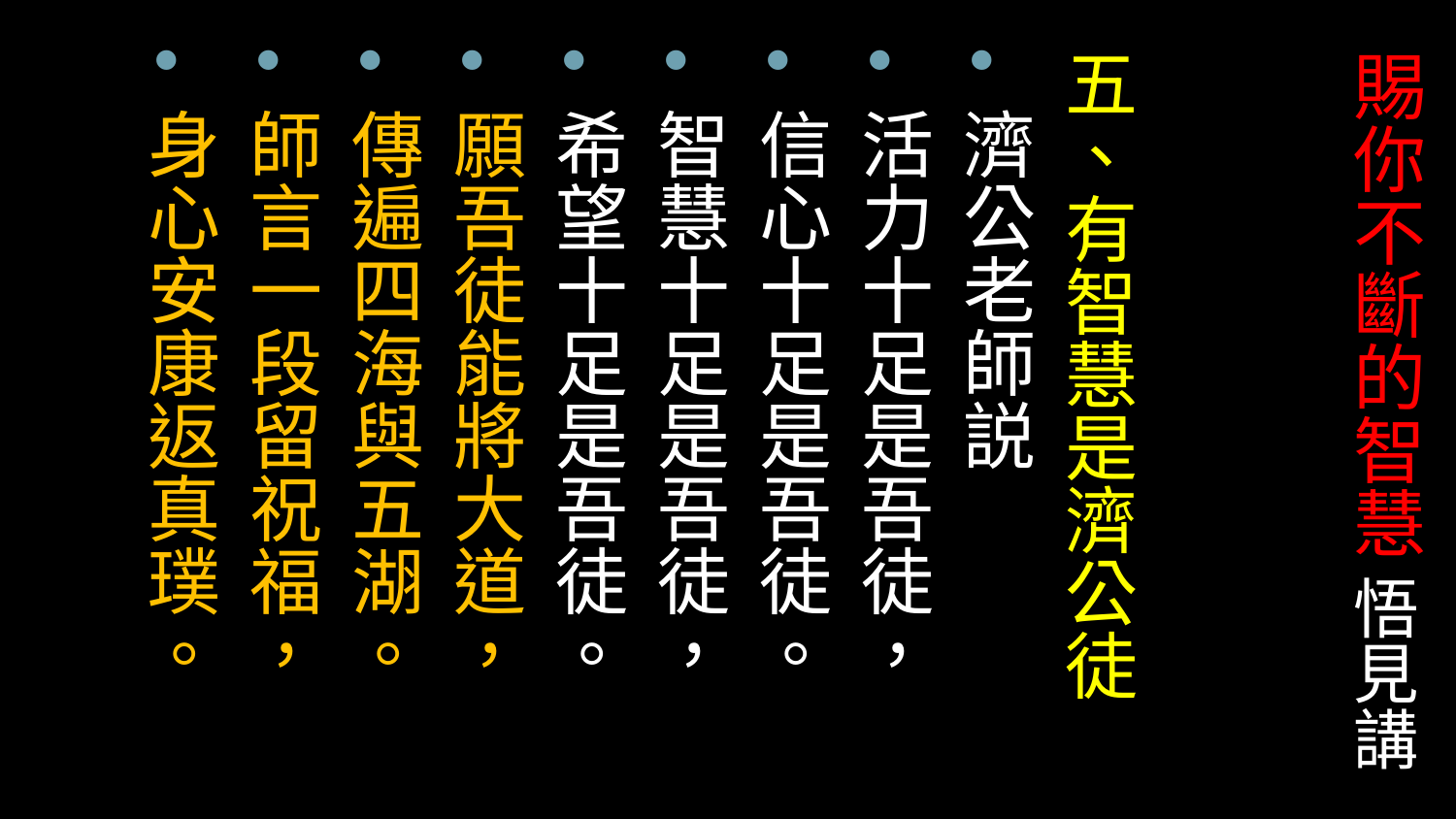

五、有智慧是濟公徒
濟公老師説
活力十足是吾徒，
信心十足是吾徒。
智慧十足是吾徒，
希望十足是吾徒。
願吾徒能將大道，
傳遍四海與五湖。
師言一段留祝福，
身心安康返真璞。

# 賜你不斷的智慧 悟見講